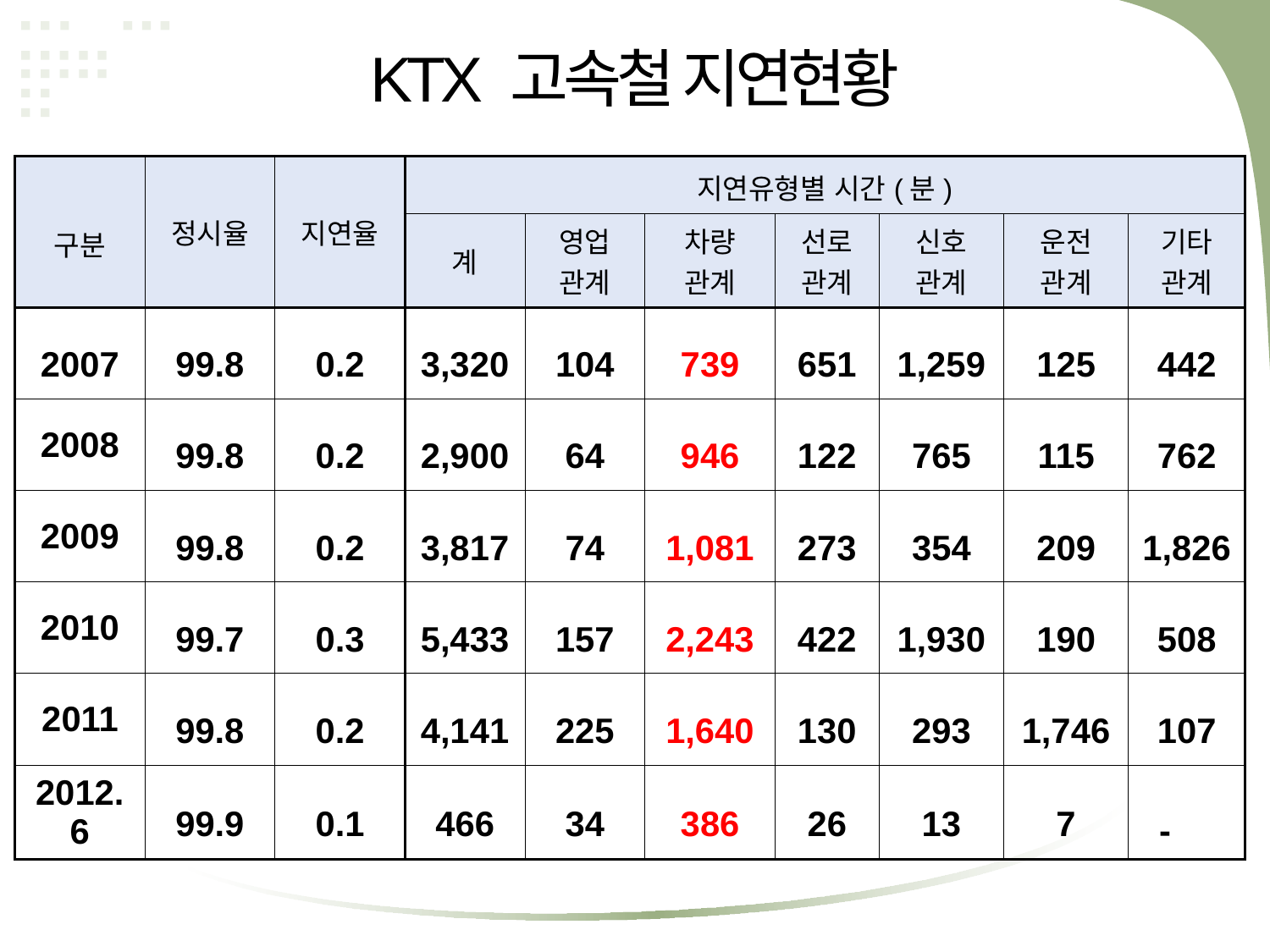

# KTX 고속철 지연현황
| 구분 | 정시율 | 지연율 | 지연유형별 시간(분) |  |  |  |  |  |  |
| --- | --- | --- | --- | --- | --- | --- | --- | --- | --- |
|  |  |  | 계 | 영업 관계 | 차량 관계 | 선로 관계 | 신호 관계 | 운전 관계 | 기타 관계 |
| 2007 | 99.8 | 0.2 | 3,320 | 104 | 739 | 651 | 1,259 | 125 | 442 |
| 2008 | 99.8 | 0.2 | 2,900 | 64 | 946 | 122 | 765 | 115 | 762 |
| 2009 | 99.8 | 0.2 | 3,817 | 74 | 1,081 | 273 | 354 | 209 | 1,826 |
| 2010 | 99.7 | 0.3 | 5,433 | 157 | 2,243 | 422 | 1,930 | 190 | 508 |
| 2011 | 99.8 | 0.2 | 4,141 | 225 | 1,640 | 130 | 293 | 1,746 | 107 |
| 2012.6 | 99.9 | 0.1 | 466 | 34 | 386 | 26 | 13 | 7 | - |